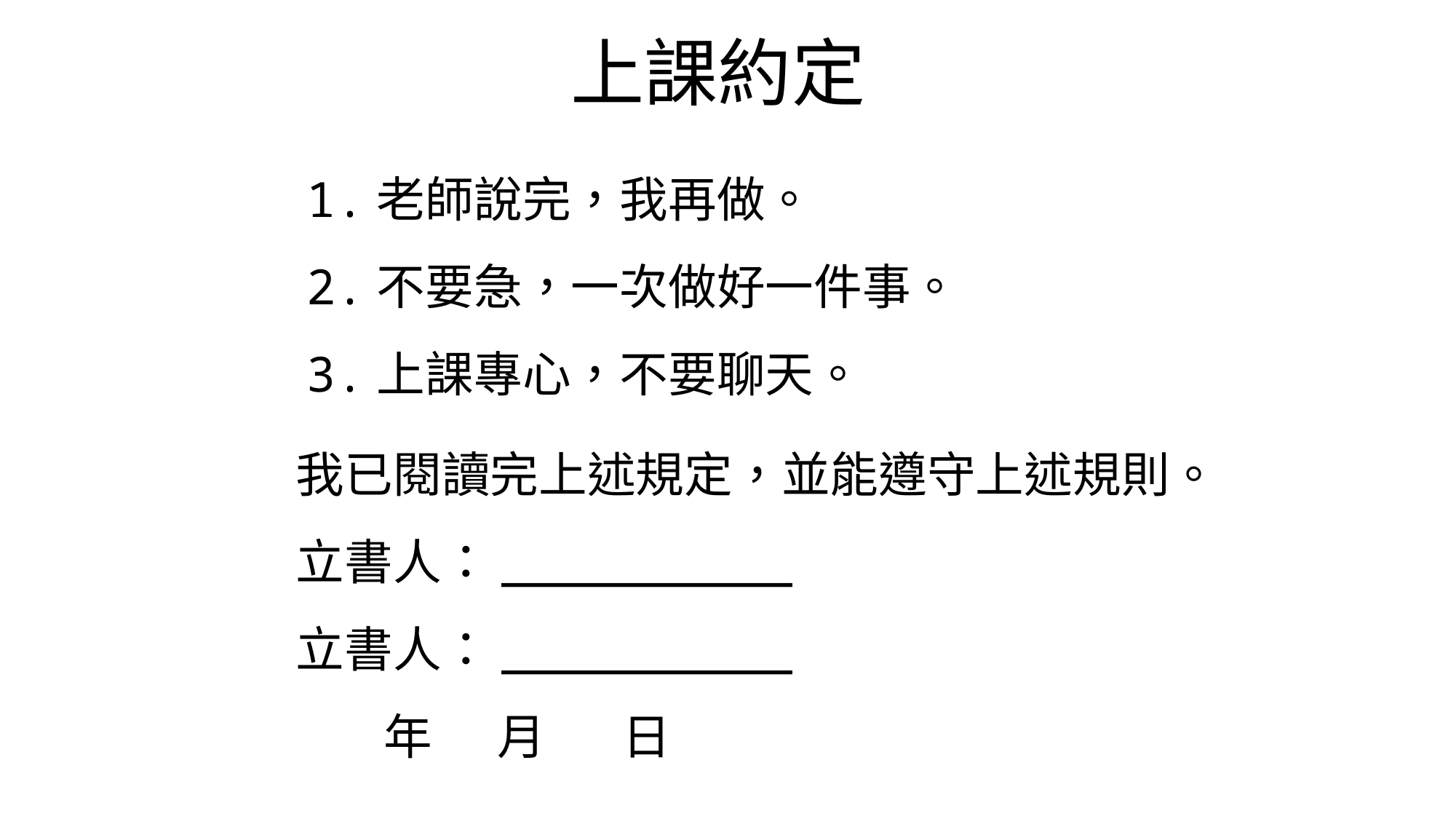

# 上課約定
1.老師說完，我再做。
2.不要急，一次做好一件事。
3.上課專心，不要聊天。

我已閱讀完上述規定，並能遵守上述規則。
立書人：__________
立書人：__________
       年      月       日